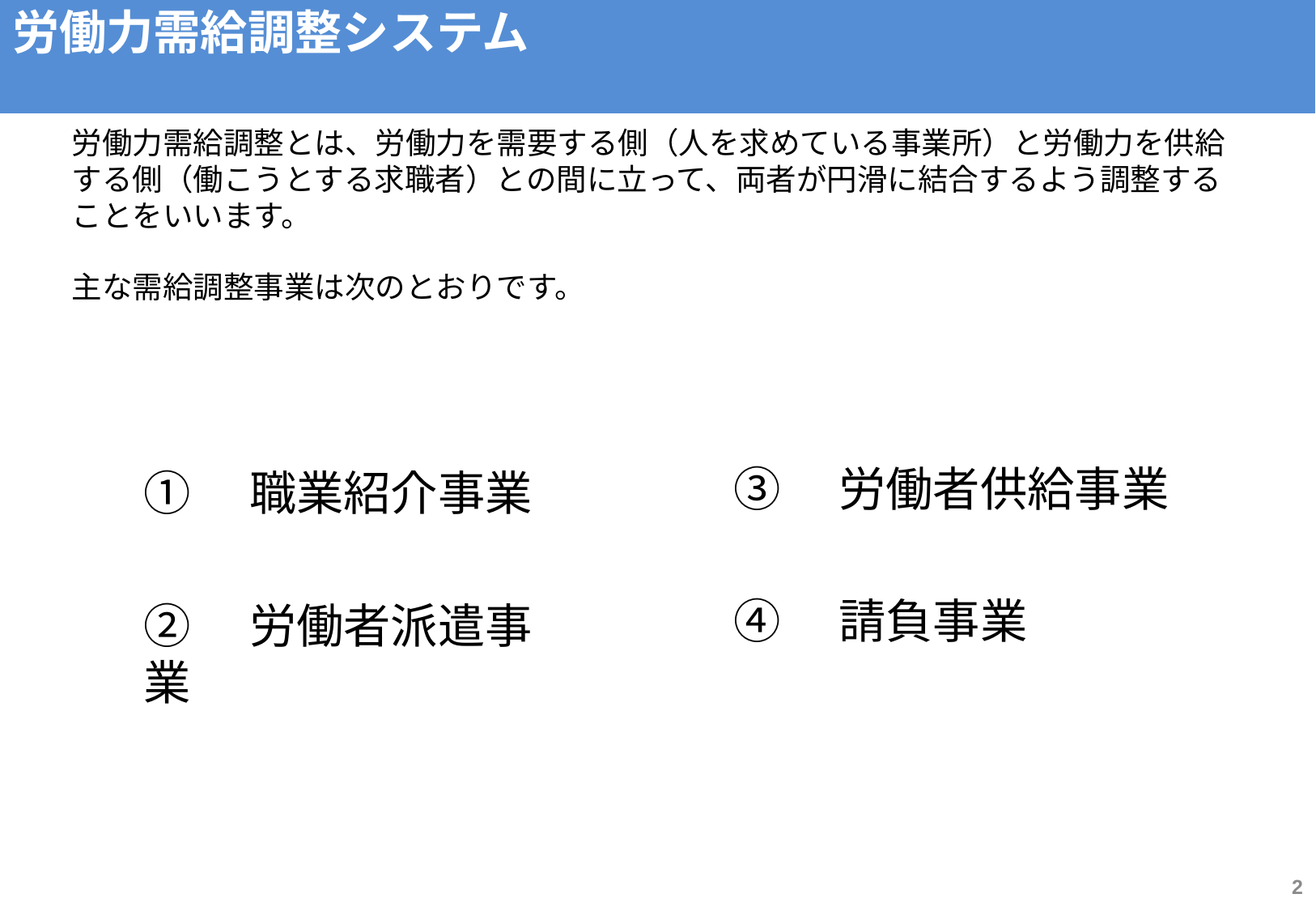

# 労働力需給調整システム
労働力需給調整とは、労働力を需要する側（人を求めている事業所）と労働力を供給する側（働こうとする求職者）との間に立って、両者が円滑に結合するよう調整することをいいます。
主な需給調整事業は次のとおりです。
③　労働者供給事業

④　請負事業
①　職業紹介事業

②　労働者派遣事業
2